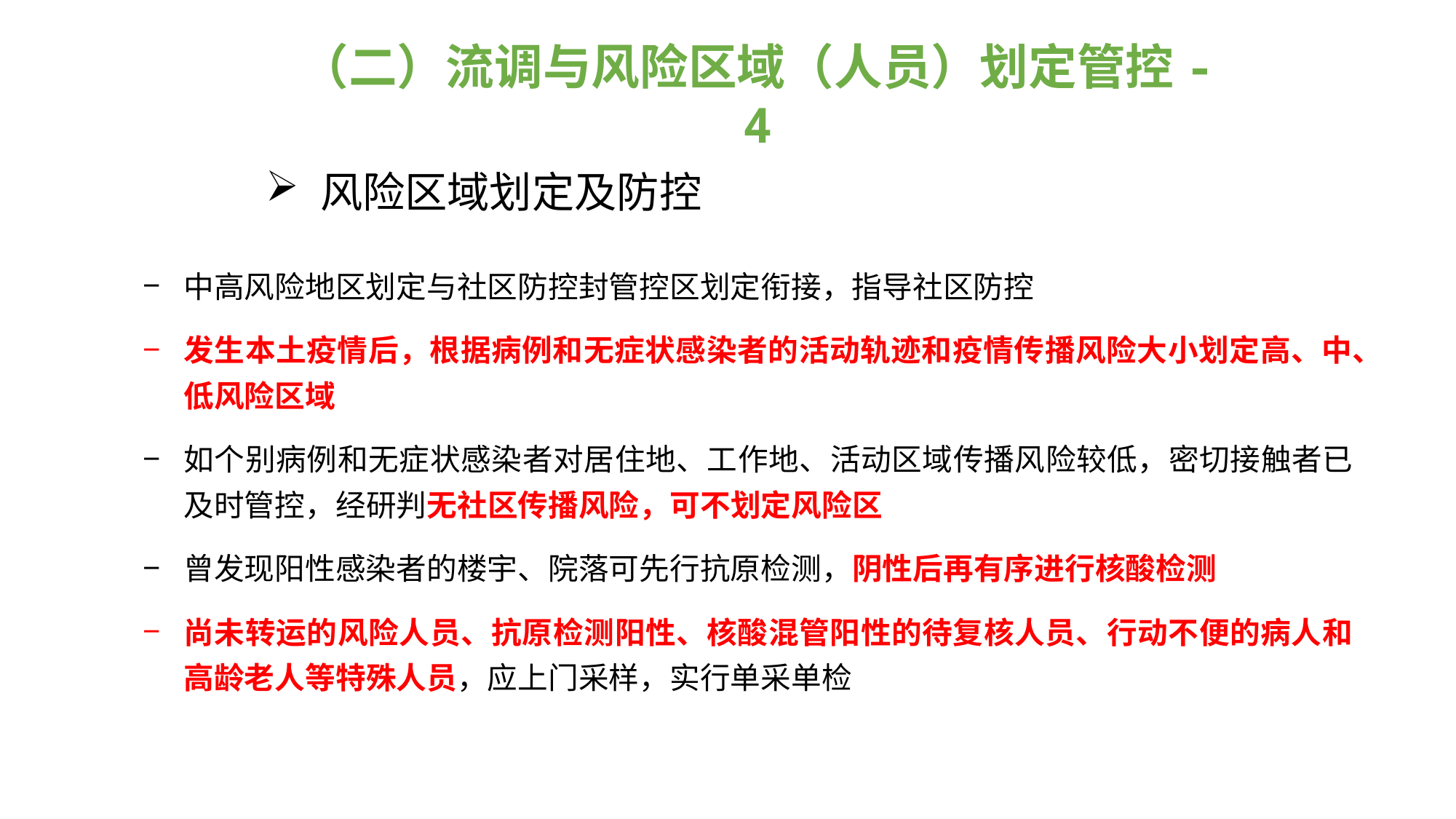

（二）流调与风险区域（人员）划定管控-4

中高风险地区划定与社区防控封管控区划定衔接，指导社区防控
发生本土疫情后，根据病例和无症状感染者的活动轨迹和疫情传播风险大小划定高、中、低风险区域
如个别病例和无症状感染者对居住地、工作地、活动区域传播风险较低，密切接触者已及时管控，经研判无社区传播风险，可不划定风险区
曾发现阳性感染者的楼宇、院落可先行抗原检测，阴性后再有序进行核酸检测
尚未转运的风险人员、抗原检测阳性、核酸混管阳性的待复核人员、行动不便的病人和高龄老人等特殊人员，应上门采样，实行单采单检
风险区域划定及防控